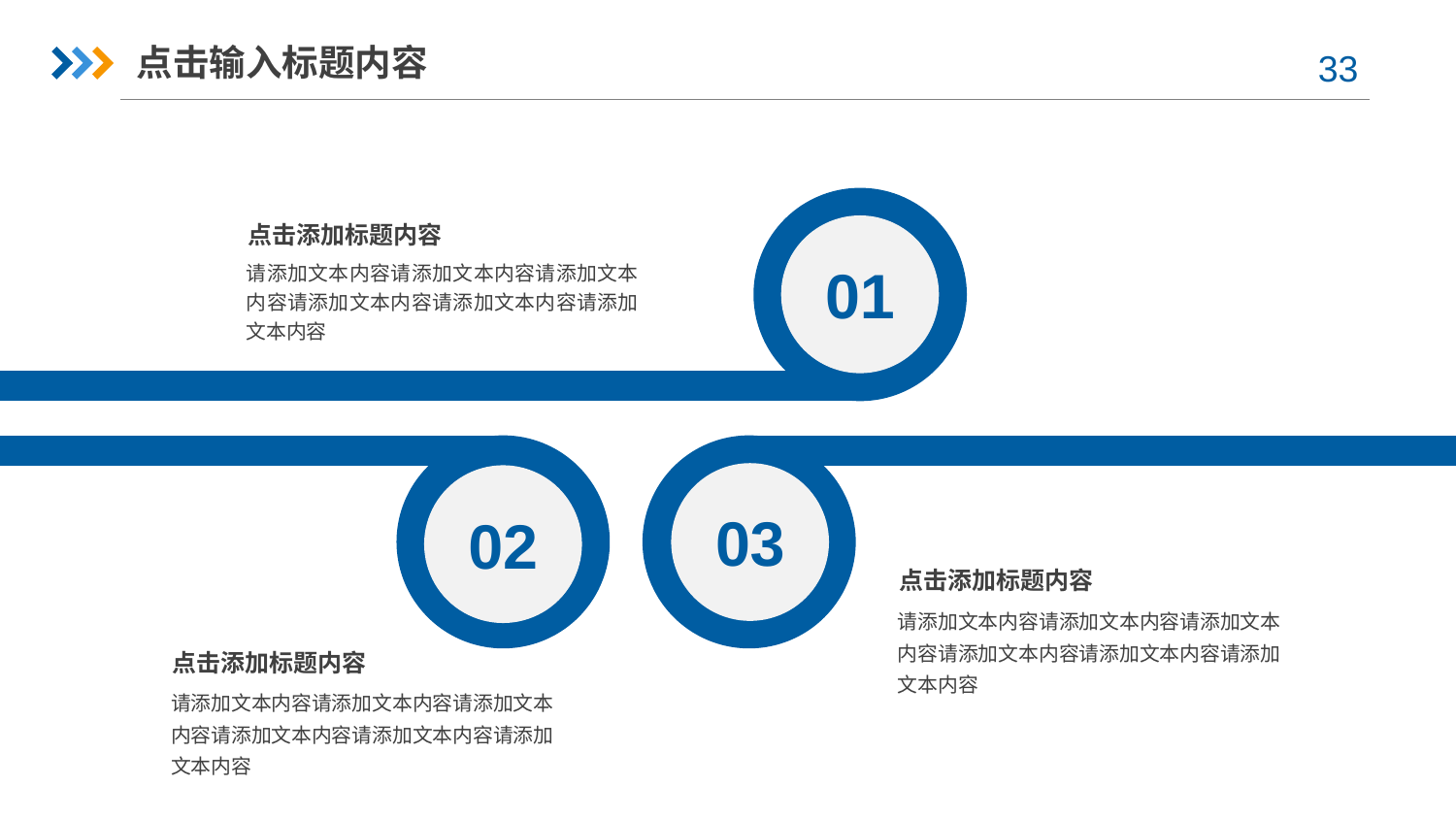

点击输入标题内容

01
点击添加标题内容
请添加文本内容请添加文本内容请添加文本内容请添加文本内容请添加文本内容请添加文本内容

02

03
点击添加标题内容
请添加文本内容请添加文本内容请添加文本内容请添加文本内容请添加文本内容请添加文本内容
点击添加标题内容
请添加文本内容请添加文本内容请添加文本内容请添加文本内容请添加文本内容请添加文本内容